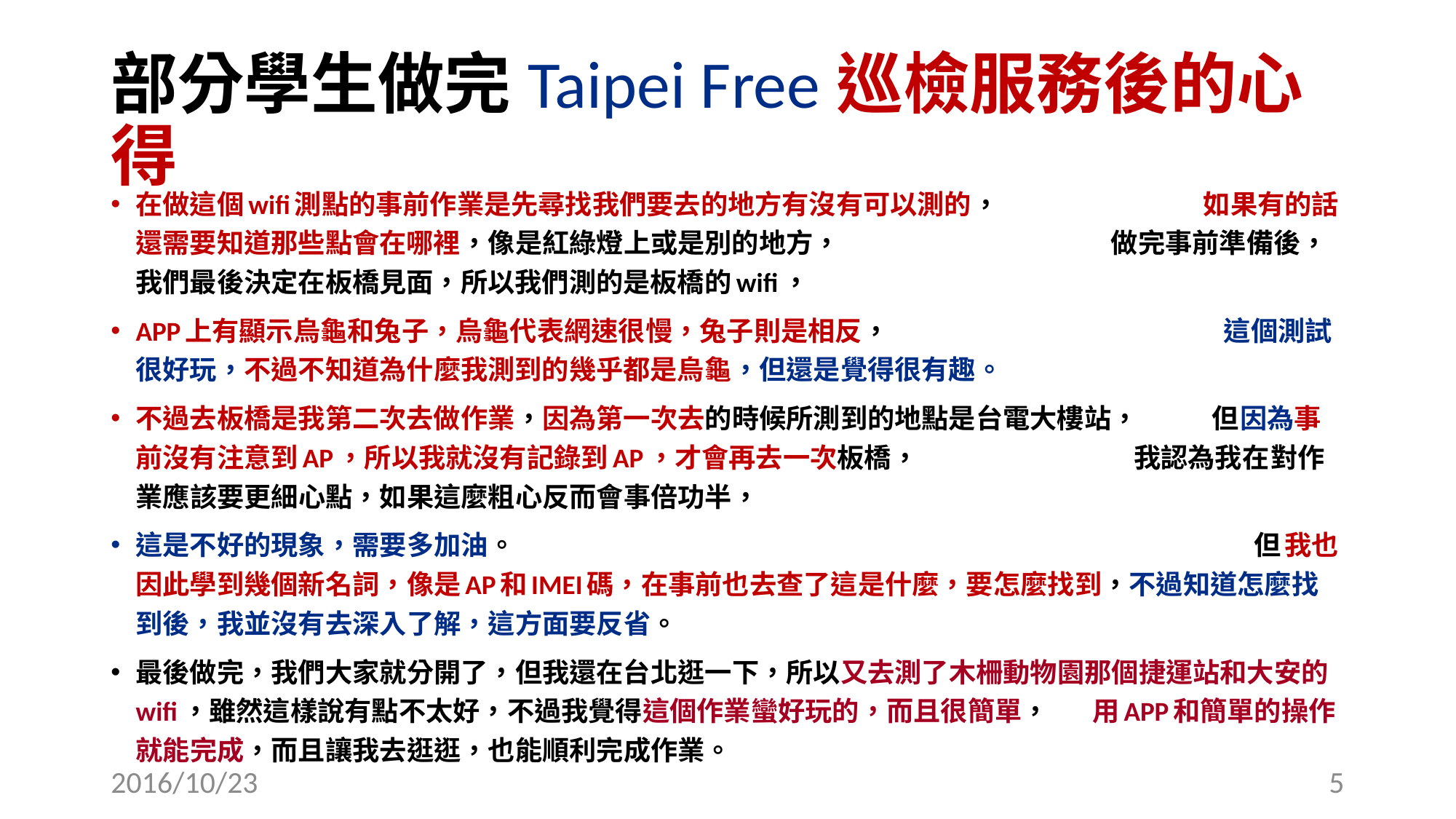

# 部分學生做完Taipei Free巡檢服務後的心得
在做這個wifi測點的事前作業是先尋找我們要去的地方有沒有可以測的，                                 如果有的話還需要知道那些點會在哪裡，像是紅綠燈上或是別的地方，                                            做完事前準備後，我們最後決定在板橋見面，所以我們測的是板橋的wifi，
APP上有顯示烏龜和兔子，烏龜代表網速很慢，兔子則是相反，                                                      這個測試很好玩，不過不知道為什麼我測到的幾乎都是烏龜，但還是覺得很有趣。
不過去板橋是我第二次去做作業，因為第一次去的時候所測到的地點是台電大樓站，            但因為事前沒有注意到AP，所以我就沒有記錄到AP，才會再去一次板橋，                                   我認為我在對作業應該要更細心點，如果這麼粗心反而會事倍功半，
這是不好的現象，需要多加油。                                                                                                                        但我也因此學到幾個新名詞，像是AP和IMEI碼，在事前也去查了這是什麼，要怎麼找到，不過知道怎麼找到後，我並沒有去深入了解，這方面要反省。
最後做完，我們大家就分開了，但我還在台北逛一下，所以又去測了木柵動物園那個捷運站和大安的wifi，雖然這樣說有點不太好，不過我覺得這個作業蠻好玩的，而且很簡單，       用APP和簡單的操作就能完成，而且讓我去逛逛，也能順利完成作業。

2016/10/23
5